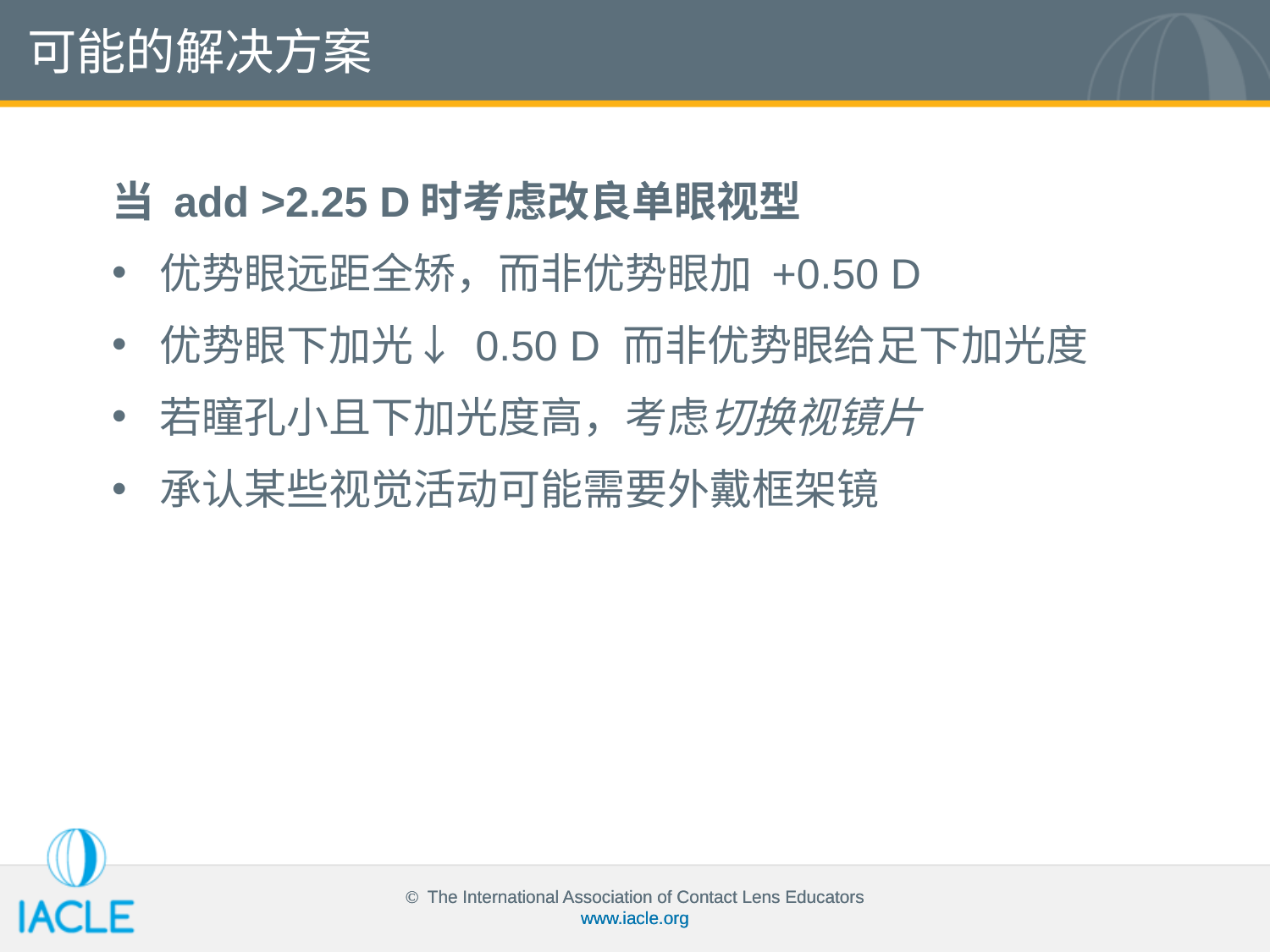

可能的解决方案
当 add >2.25 D时考虑改良单眼视型
优势眼远距全矫，而非优势眼加 +0.50 D
优势眼下加光↓ 0.50 D 而非优势眼给足下加光度
若瞳孔小且下加光度高，考虑切换视镜片
承认某些视觉活动可能需要外戴框架镜